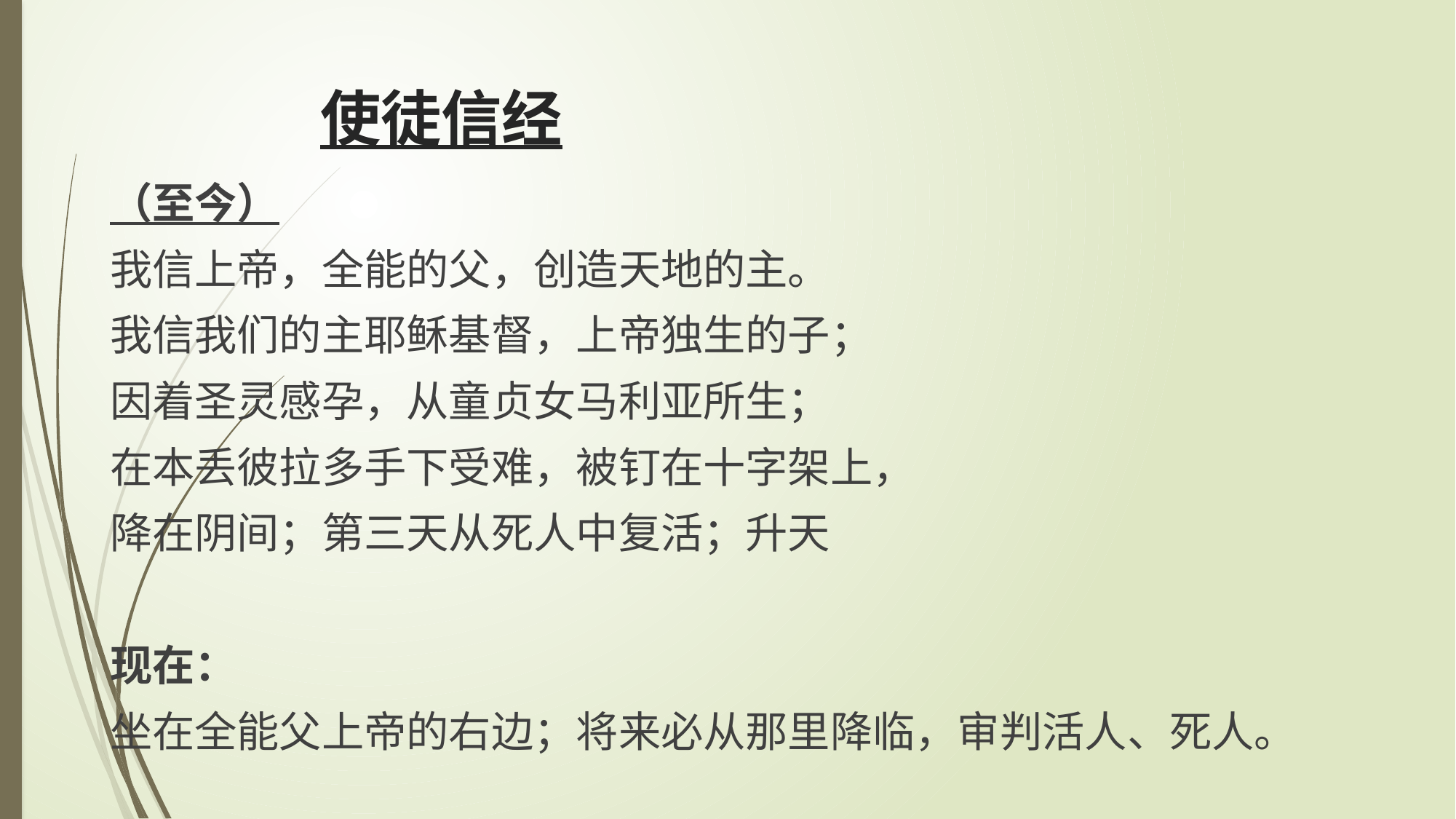

# 使徒信经
（至今）
我信上帝，全能的父，创造天地的主。
我信我们的主耶稣基督，上帝独生的子；
因着圣灵感孕，从童贞女马利亚所生；
在本丢彼拉多手下受难，被钉在十字架上，
降在阴间；第三天从死人中复活；升天

现在：
坐在全能父上帝的右边；将来必从那里降临，审判活人、死人。